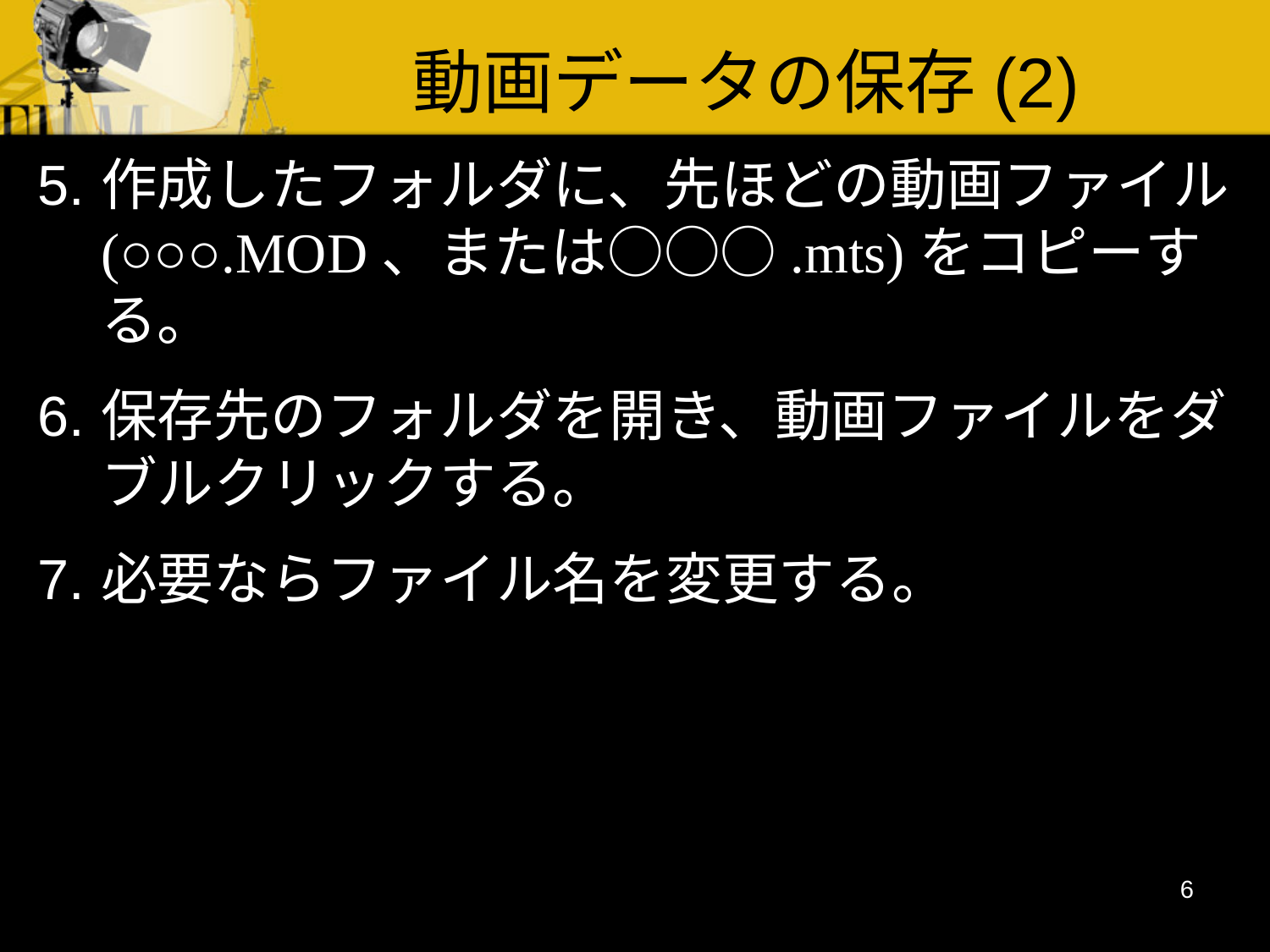

動画データの保存(2)
作成したフォルダに、先ほどの動画ファイル(○○○.MOD、または○○○.mts)をコピーする。
保存先のフォルダを開き、動画ファイルをダブルクリックする。
必要ならファイル名を変更する。
6